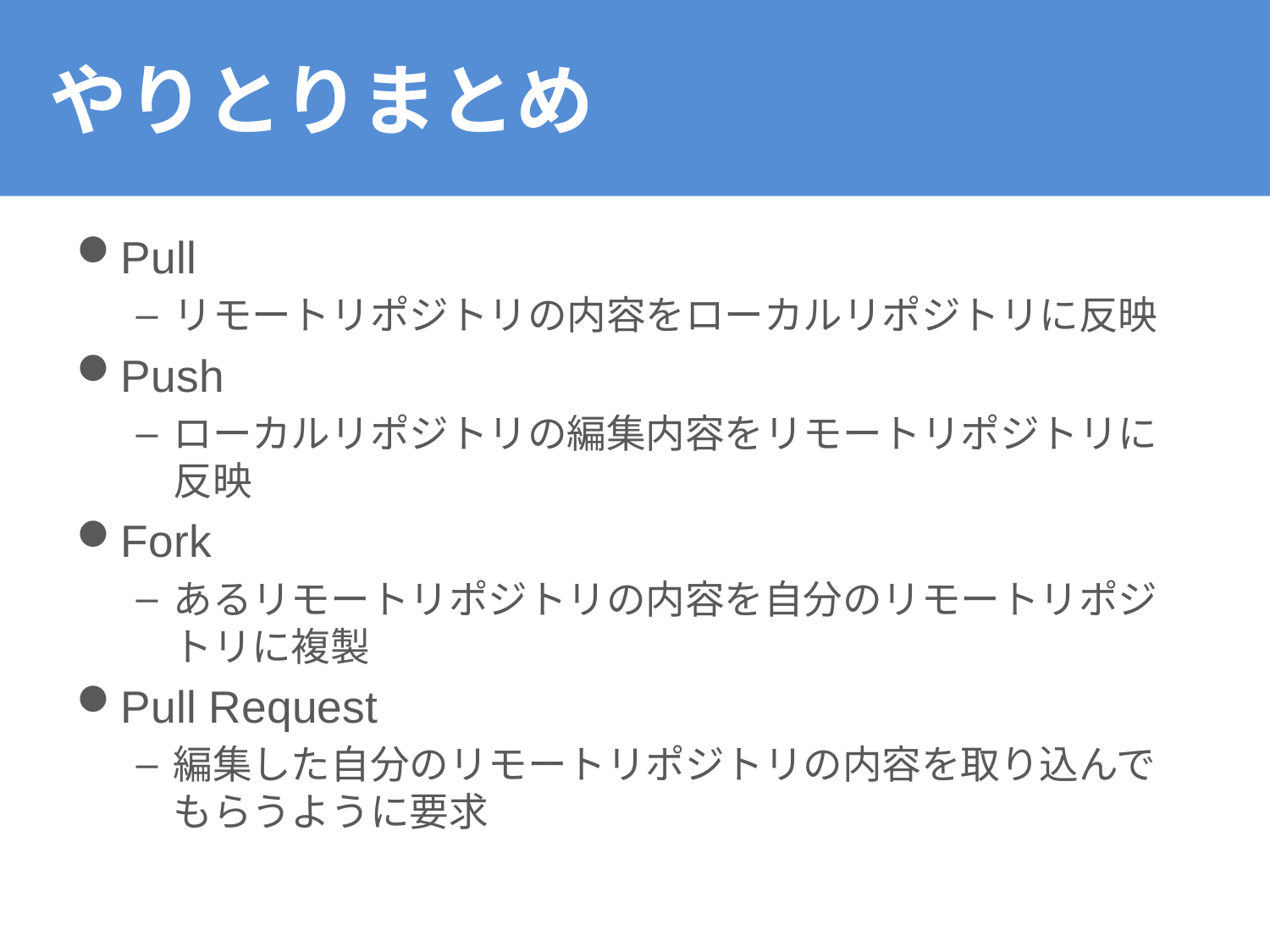

# やりとりまとめ
Pull
リモートリポジトリの内容をローカルリポジトリに反映
Push
ローカルリポジトリの編集内容をリモートリポジトリに反映
Fork
あるリモートリポジトリの内容を自分のリモートリポジトリに複製
Pull Request
編集した自分のリモートリポジトリの内容を取り込んでもらうように要求